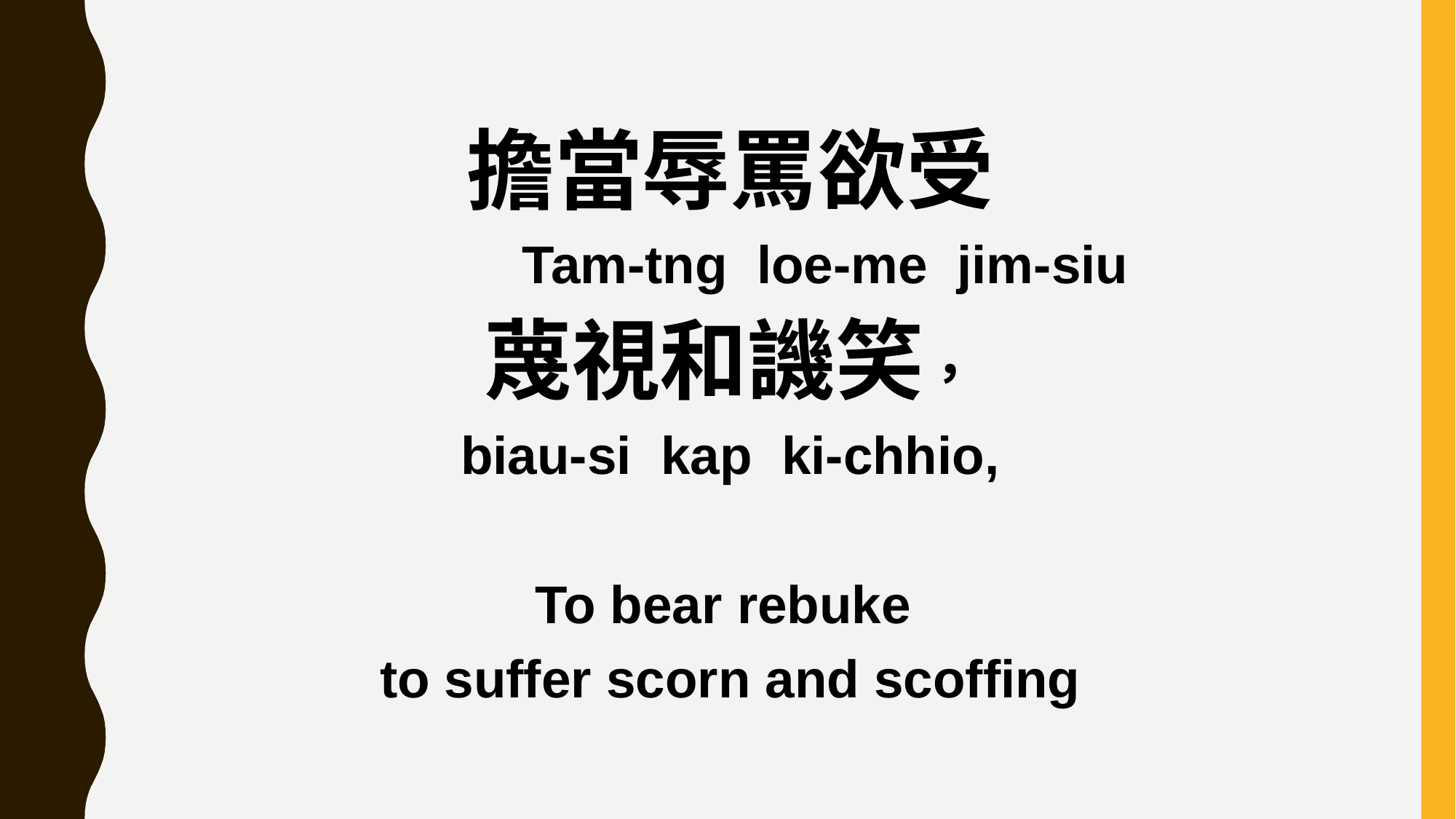

擔當辱罵欲受
                      Tam-tng  loe-me  jim-siu
蔑視和譏笑，
biau-si  kap  ki-chhio,

To bear rebuke
to suffer scorn and scoffing